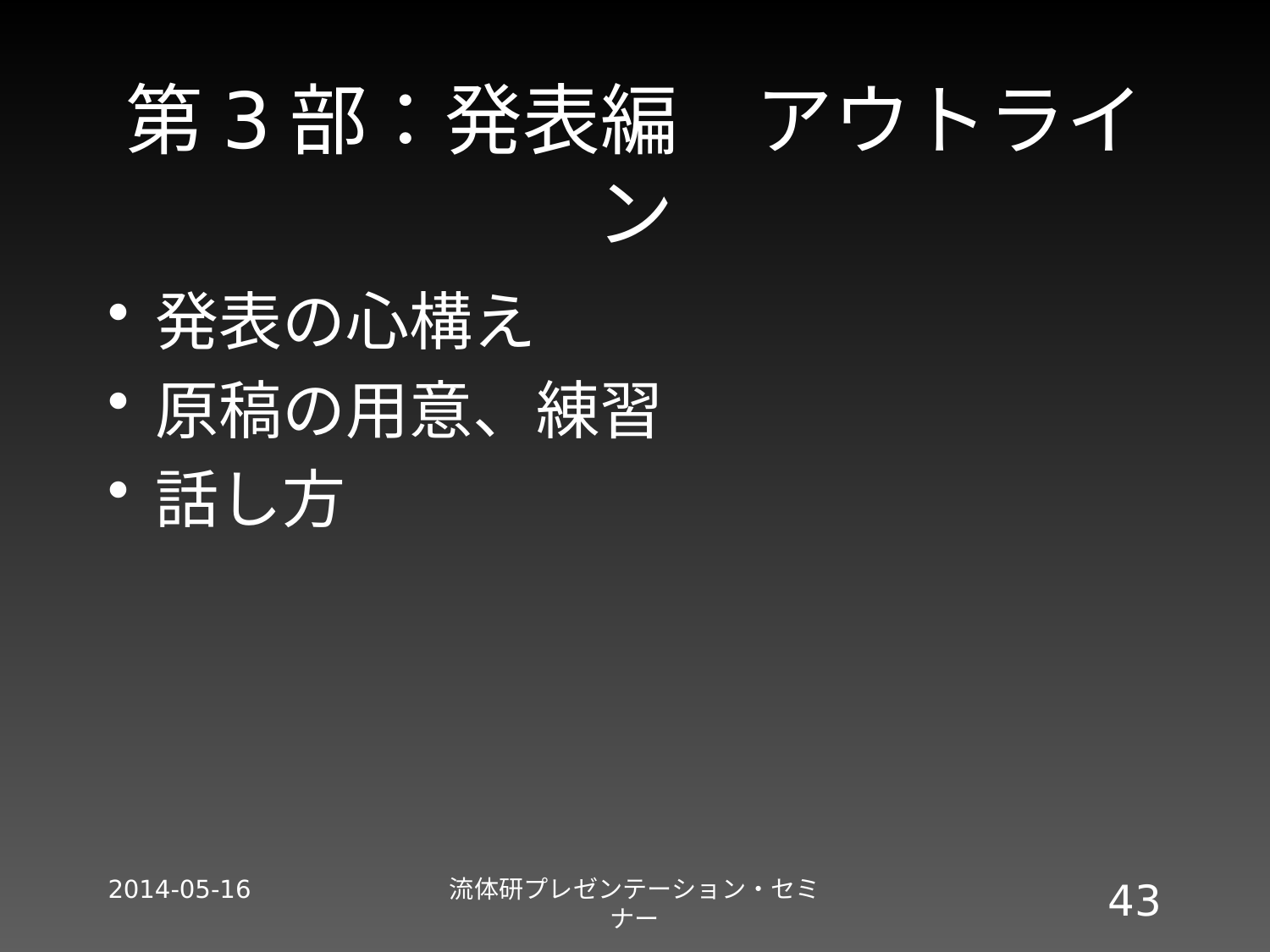

# 第3部：発表編　アウトライン
発表の心構え
原稿の用意、練習
話し方
2014-05-16
流体研プレゼンテーション・セミナー
43